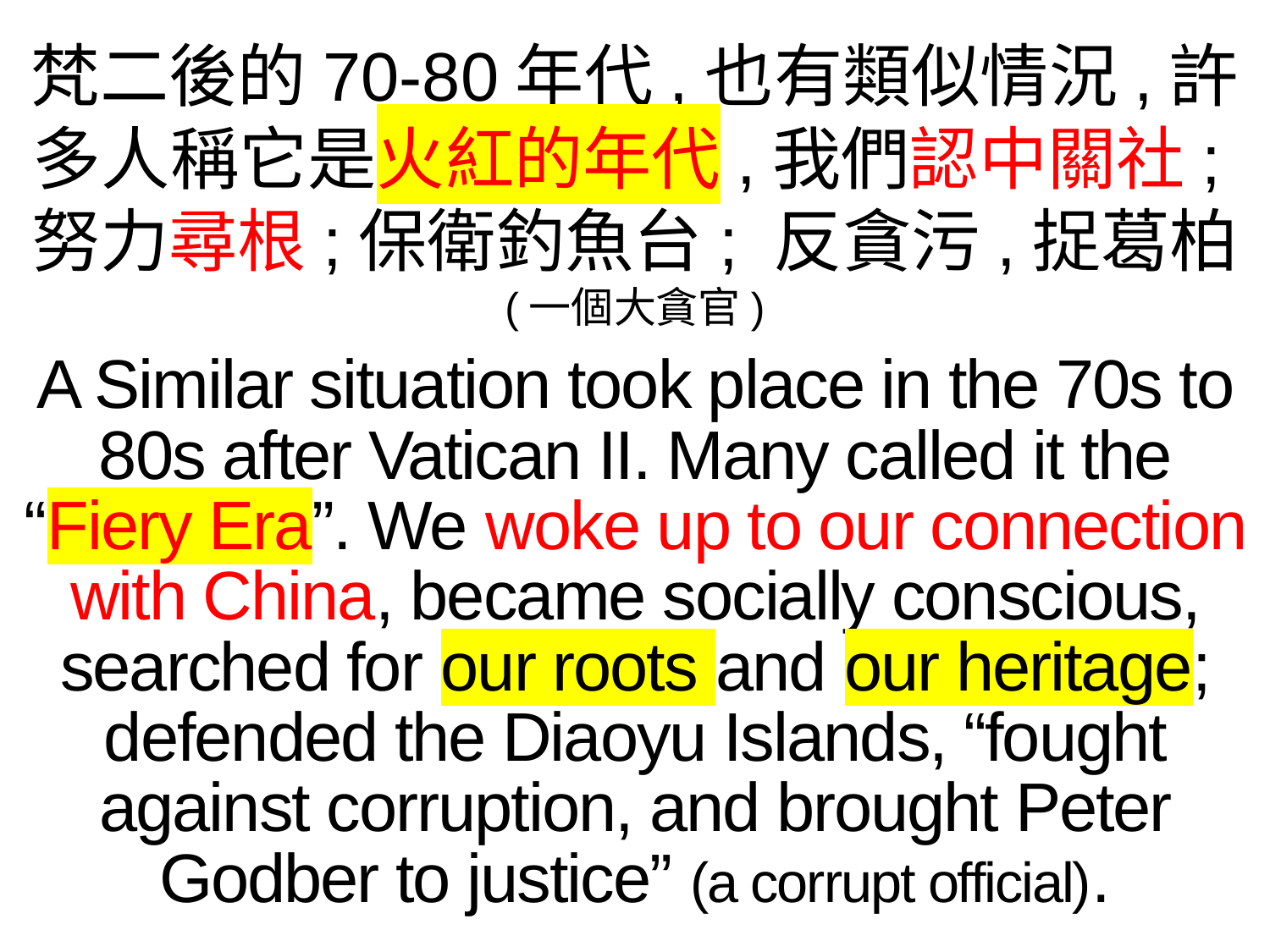

梵二後的70-80年代,也有類似情況,許多人稱它是火紅的年代,我們認中關社;努力尋根;保衛釣魚台; 反貪污,捉葛柏 (一個大貪官)
A Similar situation took place in the 70s to 80s after Vatican II. Many called it the “Fiery Era”. We woke up to our connection with China, became socially conscious, searched for our roots and our heritage; defended the Diaoyu Islands, “fought against corruption, and brought Peter Godber to justice” (a corrupt official).